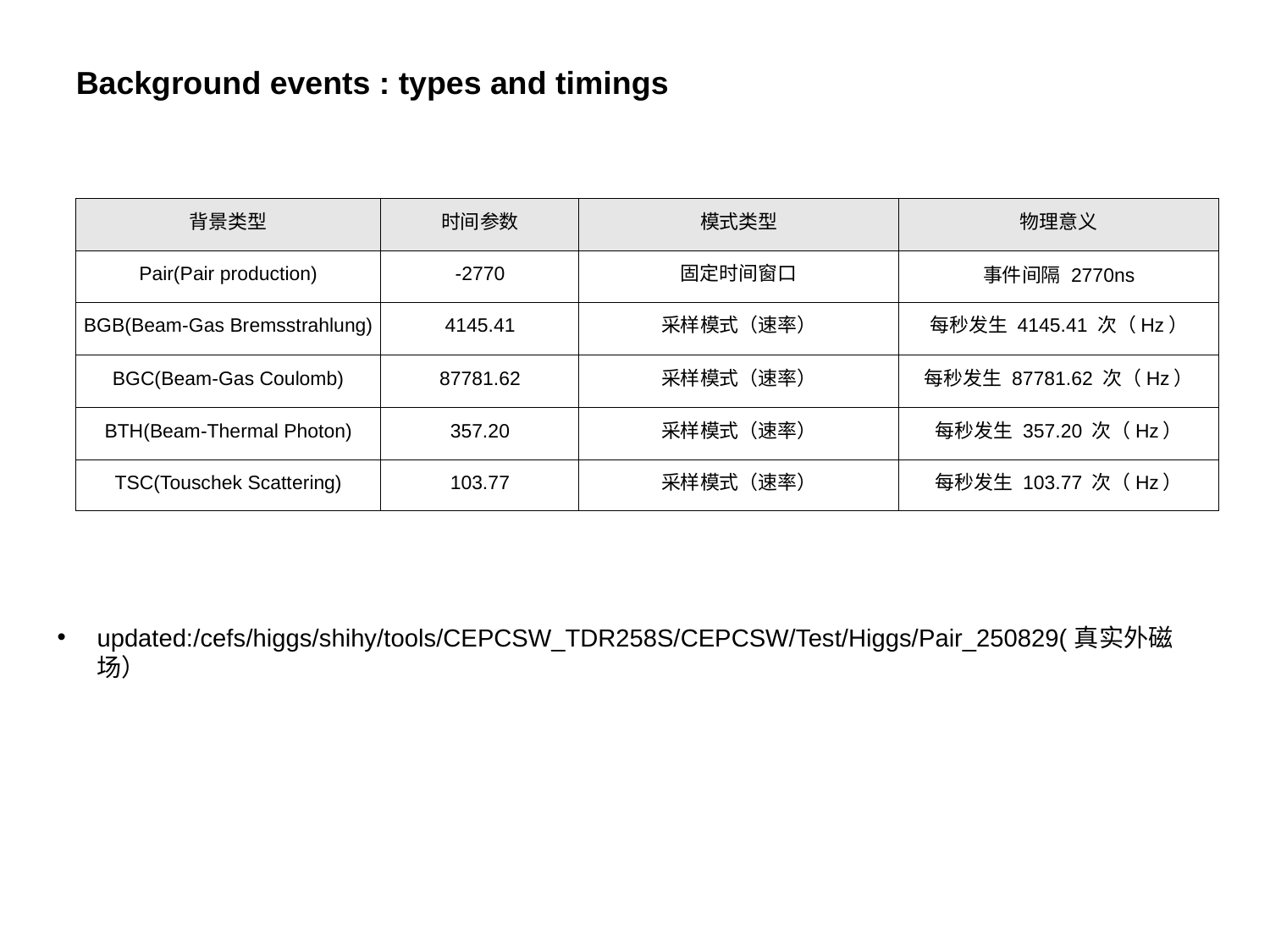

Background events : types and timings
| 背景类型 | 时间参数 | 模式类型 | 物理意义 |
| --- | --- | --- | --- |
| Pair(Pair production) | -2770 | 固定时间窗口 | 事件间隔 2770ns |
| BGB(Beam-Gas Bremsstrahlung) | 4145.41 | 采样模式（速率） | 每秒发生 4145.41 次（Hz） |
| BGC(Beam-Gas Coulomb) | 87781.62 | 采样模式（速率） | 每秒发生 87781.62 次（Hz） |
| BTH(Beam-Thermal Photon) | 357.20 | 采样模式（速率） | 每秒发生 357.20 次（Hz） |
| TSC(Touschek Scattering) | 103.77 | 采样模式（速率） | 每秒发生 103.77 次（Hz） |
updated:/cefs/higgs/shihy/tools/CEPCSW_TDR258S/CEPCSW/Test/Higgs/Pair_250829(真实外磁场）
2